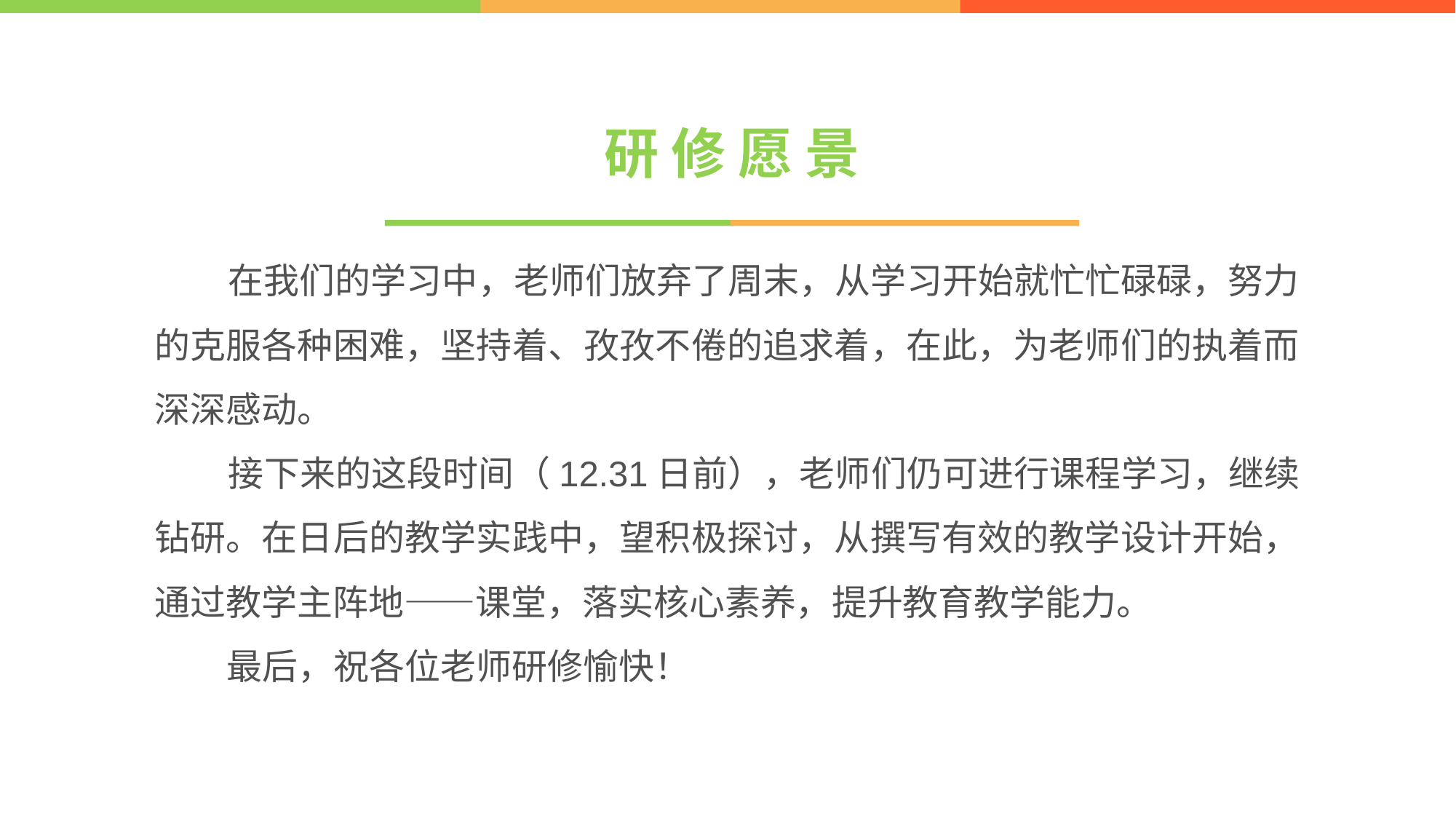

# 研 修 愿 景
        在我们的学习中，老师们放弃了周末，从学习开始就忙忙碌碌，努力的克服各种困难，坚持着、孜孜不倦的追求着，在此，为老师们的执着而深深感动。
        接下来的这段时间（12.31日前），老师们仍可进行课程学习，继续钻研。在日后的教学实践中，望积极探讨，从撰写有效的教学设计开始，通过教学主阵地——课堂，落实核心素养，提升教育教学能力。
        最后，祝各位老师研修愉快！